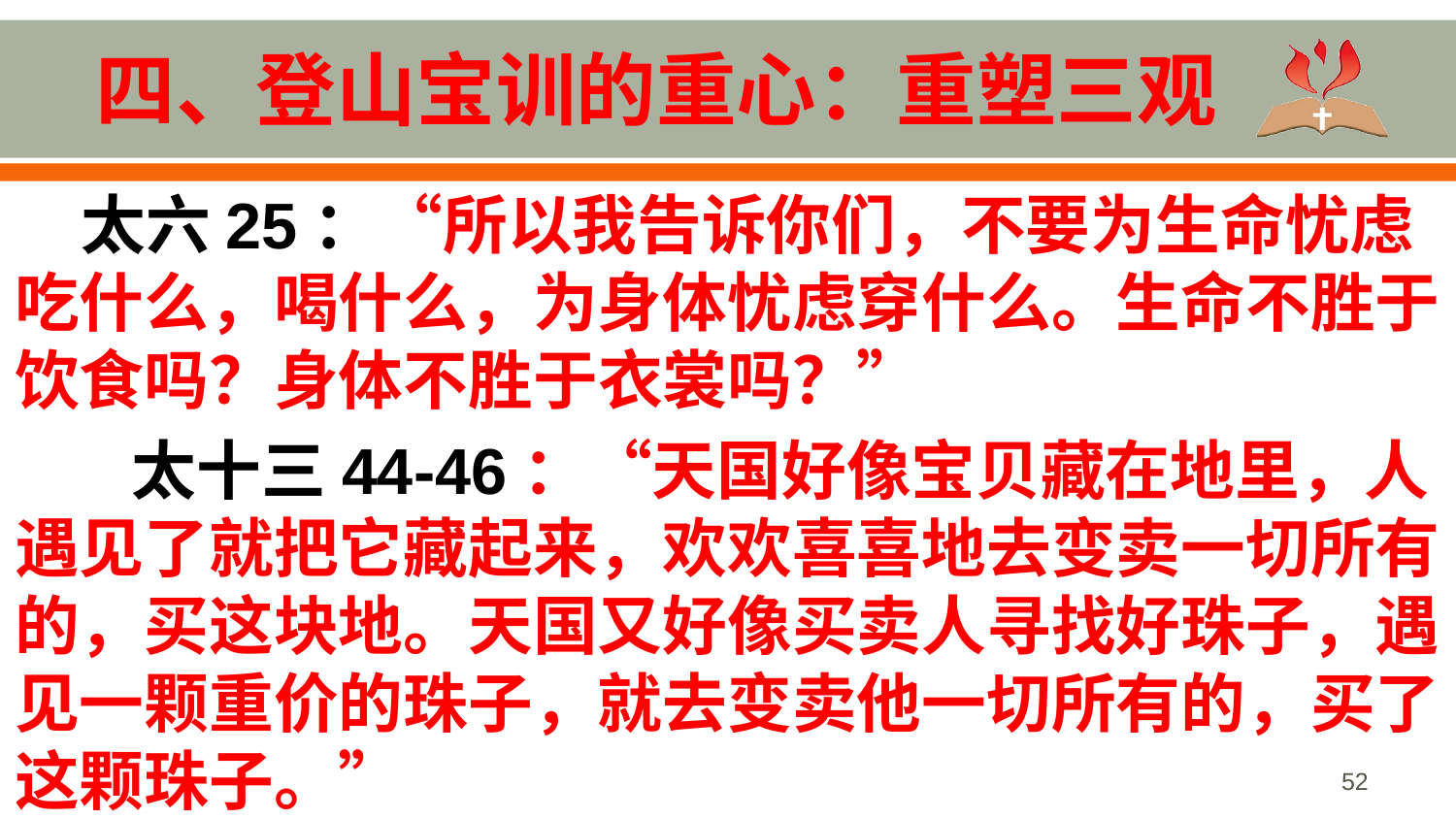

# 四、登山宝训的重心：重塑三观
     太六25：“所以我告诉你们，不要为生命忧虑吃什么，喝什么，为身体忧虑穿什么。生命不胜于饮食吗？身体不胜于衣裳吗？”
   太十三44-46：“天国好像宝贝藏在地里，人遇见了就把它藏起来，欢欢喜喜地去变卖一切所有的，买这块地。天国又好像买卖人寻找好珠子，遇见一颗重价的珠子，就去变卖他一切所有的，买了这颗珠子。”
52